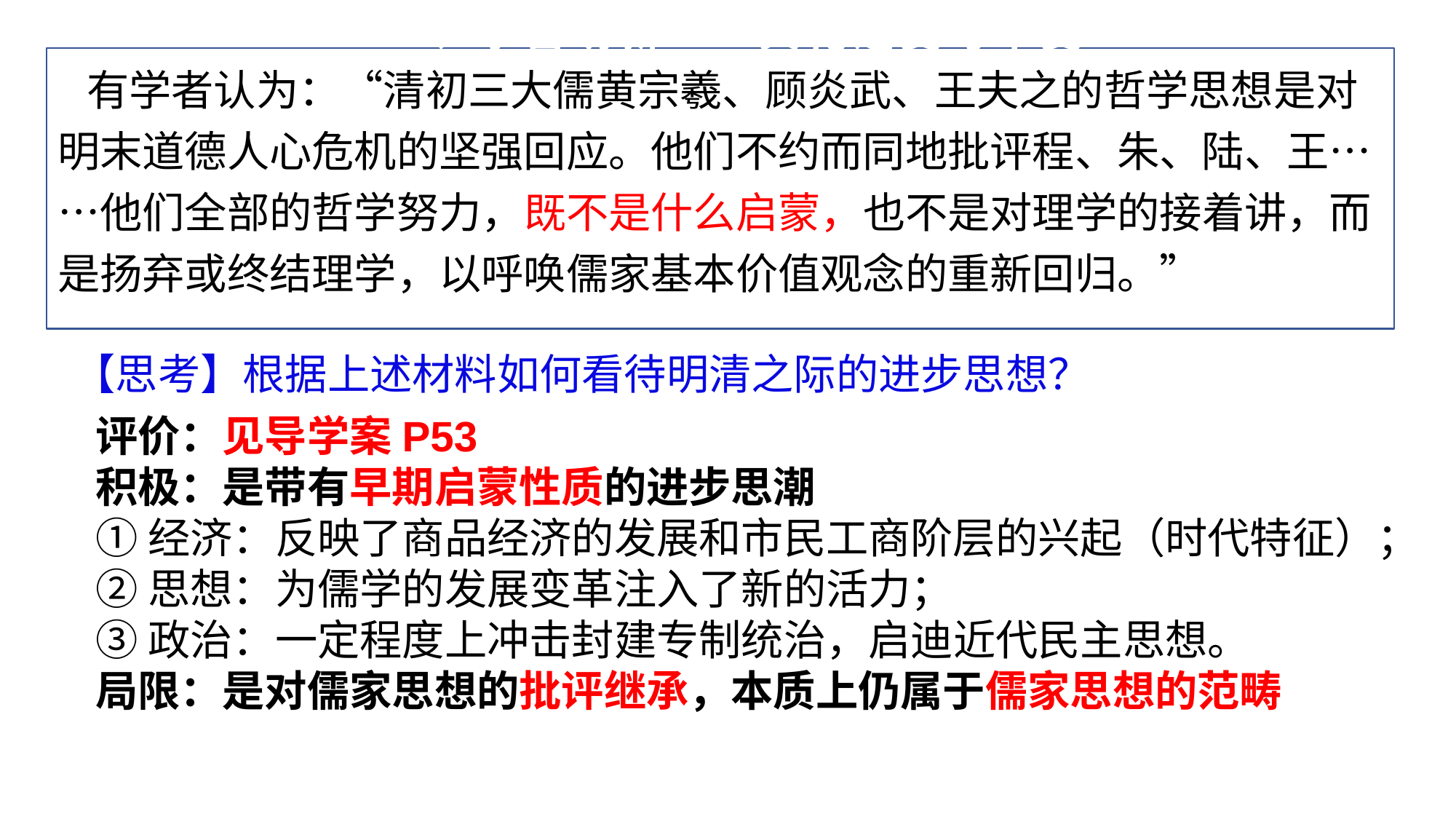

二、承古萌新──文化之变与不变
  有学者认为：“清初三大儒黄宗羲、顾炎武、王夫之的哲学思想是对明末道德人心危机的坚强回应。他们不约而同地批评程、朱、陆、王……他们全部的哲学努力，既不是什么启蒙，也不是对理学的接着讲，而是扬弃或终结理学，以呼唤儒家基本价值观念的重新回归。”
【思考】根据上述材料如何看待明清之际的进步思想？
评价：见导学案P53
积极：是带有早期启蒙性质的进步思潮
①经济：反映了商品经济的发展和市民工商阶层的兴起（时代特征）；
②思想：为儒学的发展变革注入了新的活力；
③政治：一定程度上冲击封建专制统治，启迪近代民主思想。
局限：是对儒家思想的批评继承，本质上仍属于儒家思想的范畴